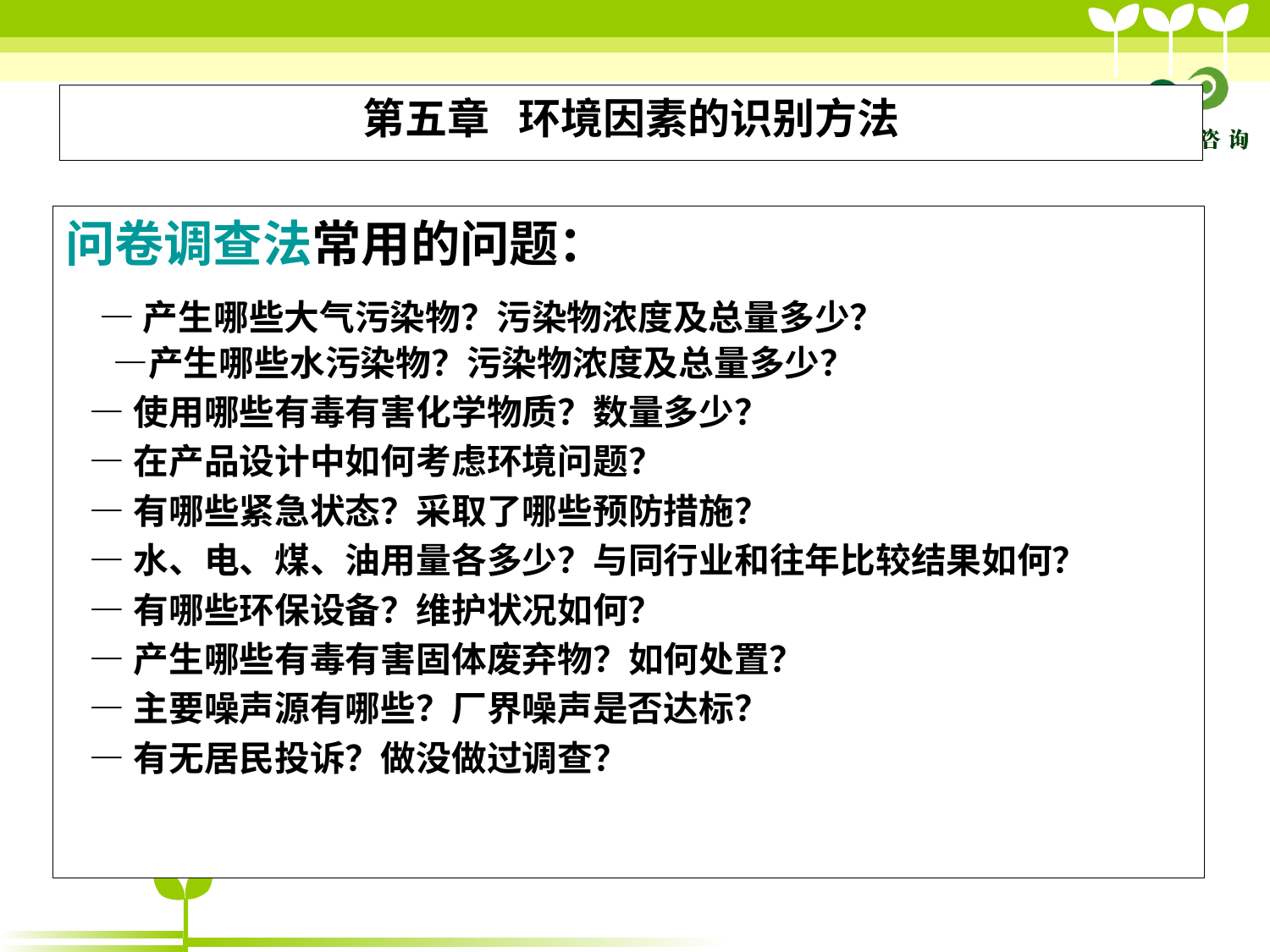

# 第五章   环境因素的识别方法
问卷调查法常用的问题：
   —产生哪些大气污染物？污染物浓度及总量多少？
—产生哪些水污染物？污染物浓度及总量多少？
   —使用哪些有毒有害化学物质？数量多少？
   —在产品设计中如何考虑环境问题？
   —有哪些紧急状态？采取了哪些预防措施？
   —水、电、煤、油用量各多少？与同行业和往年比较结果如何？
   —有哪些环保设备？维护状况如何？
   —产生哪些有毒有害固体废弃物？如何处置？
   —主要噪声源有哪些？厂界噪声是否达标？
   —有无居民投诉？做没做过调查？